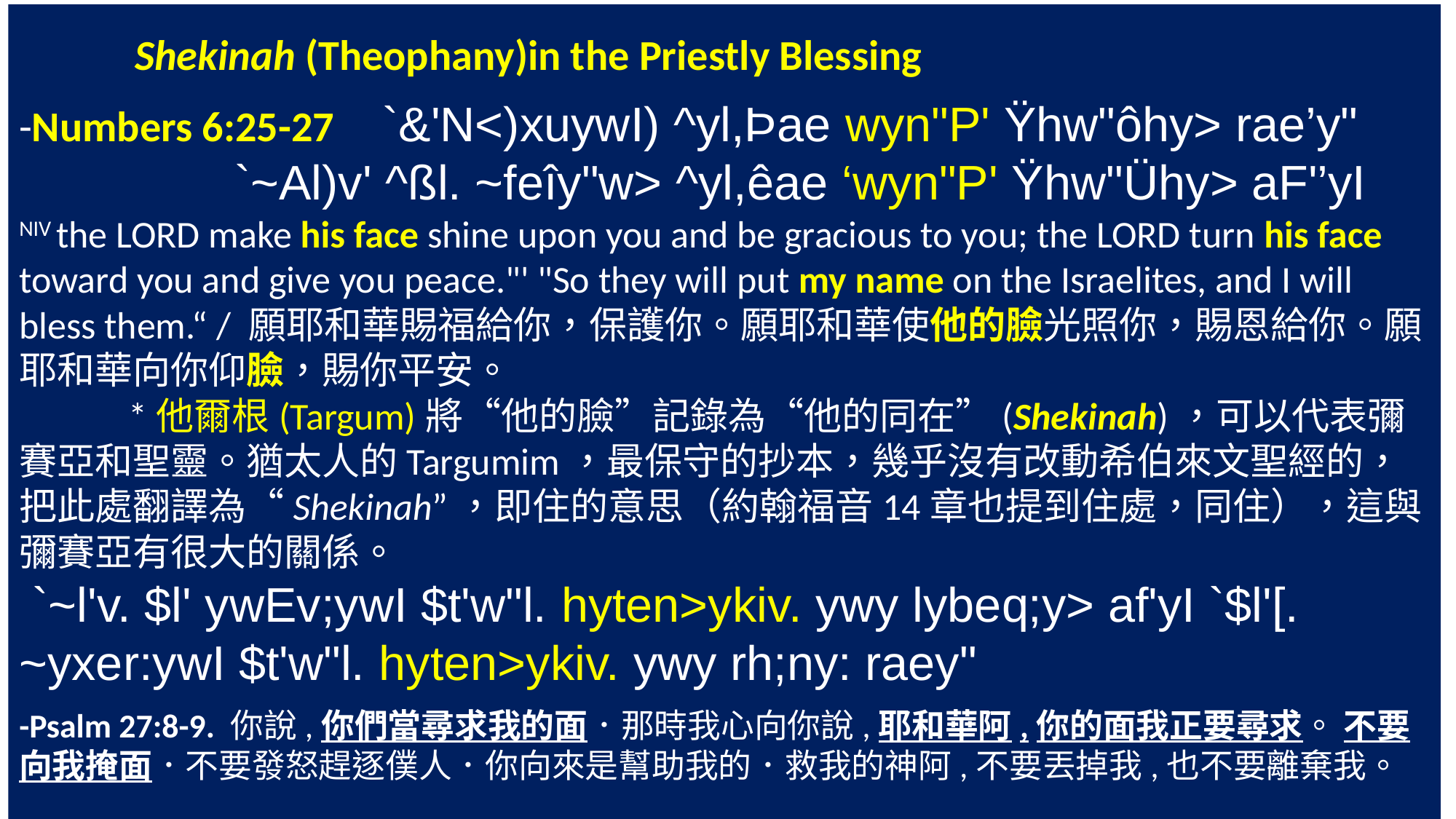

Shekinah (Theophany)in the Priestly Blessing

-Numbers 6:25-27     `&'N<)xuywI) ^yl,Þae wyn"P' Ÿhw"ôhy> rae’y"
                `~Al)v' ^ßl. ~feîy"w> ^yl,êae ‘wyn"P' Ÿhw"Ühy> aF'’yI
NIV the LORD make his face shine upon you and be gracious to you; the LORD turn his face toward you and give you peace."' "So they will put my name on the Israelites, and I will bless them.“ / 願耶和華賜福給你，保護你。願耶和華使他的臉光照你，賜恩給你。願耶和華向你仰臉，賜你平安。
	*他爾根(Targum)將“他的臉”記錄為“他的同在”(Shekinah)，可以代表彌賽亞和聖靈。猶太人的Targumim，最保守的抄本，幾乎沒有改動希伯來文聖經的，把此處翻譯為“Shekinah”，即住的意思（約翰福音14章也提到住處，同住），這與彌賽亞有很大的關係。
 `~l'v. $l' ywEv;ywI $t'w"l. hyten>ykiv. ywy lybeq;y> af'yI `$l'[. ~yxer:ywI $t'w"l. hyten>ykiv. ywy rh;ny: raey"

-Psalm 27:8-9. 你說,你們當尋求我的面．那時我心向你說,耶和華阿,你的面我正要尋求。 不要向我掩面．不要發怒趕逐僕人．你向來是幫助我的．救我的神阿,不要丟掉我,也不要離棄我。